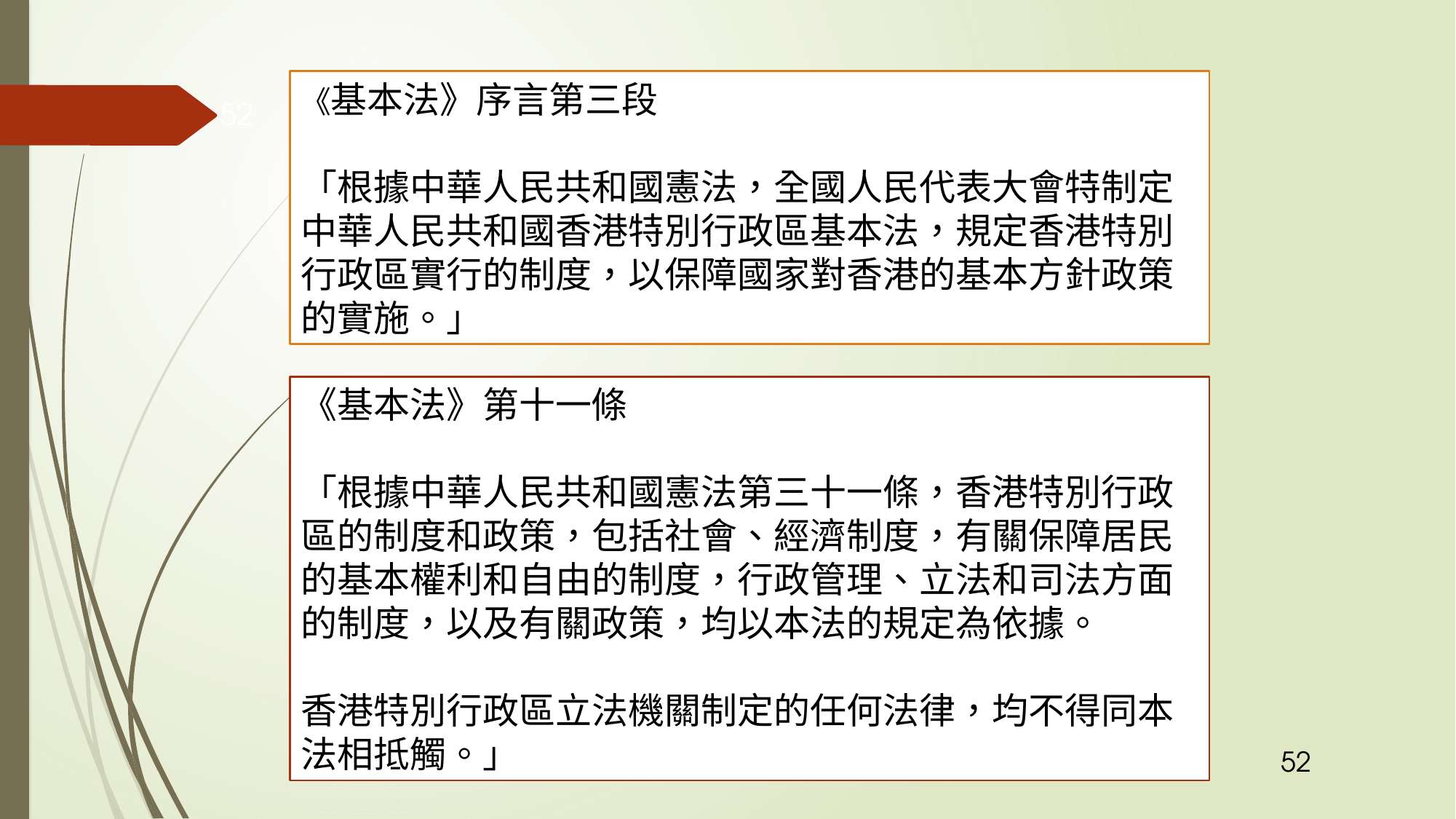

《基本法》序言第三段

「根據中華人民共和國憲法，全國人民代表大會特制定中華人民共和國香港特別行政區基本法，規定香港特別行政區實行的制度，以保障國家對香港的基本方針政策的實施。」
52
《基本法》第十一條

「根據中華人民共和國憲法第三十一條，香港特別行政區的制度和政策，包括社會、經濟制度，有關保障居民的基本權利和自由的制度，行政管理、立法和司法方面的制度，以及有關政策，均以本法的規定為依據。

香港特別行政區立法機關制定的任何法律，均不得同本法相抵觸。」
52